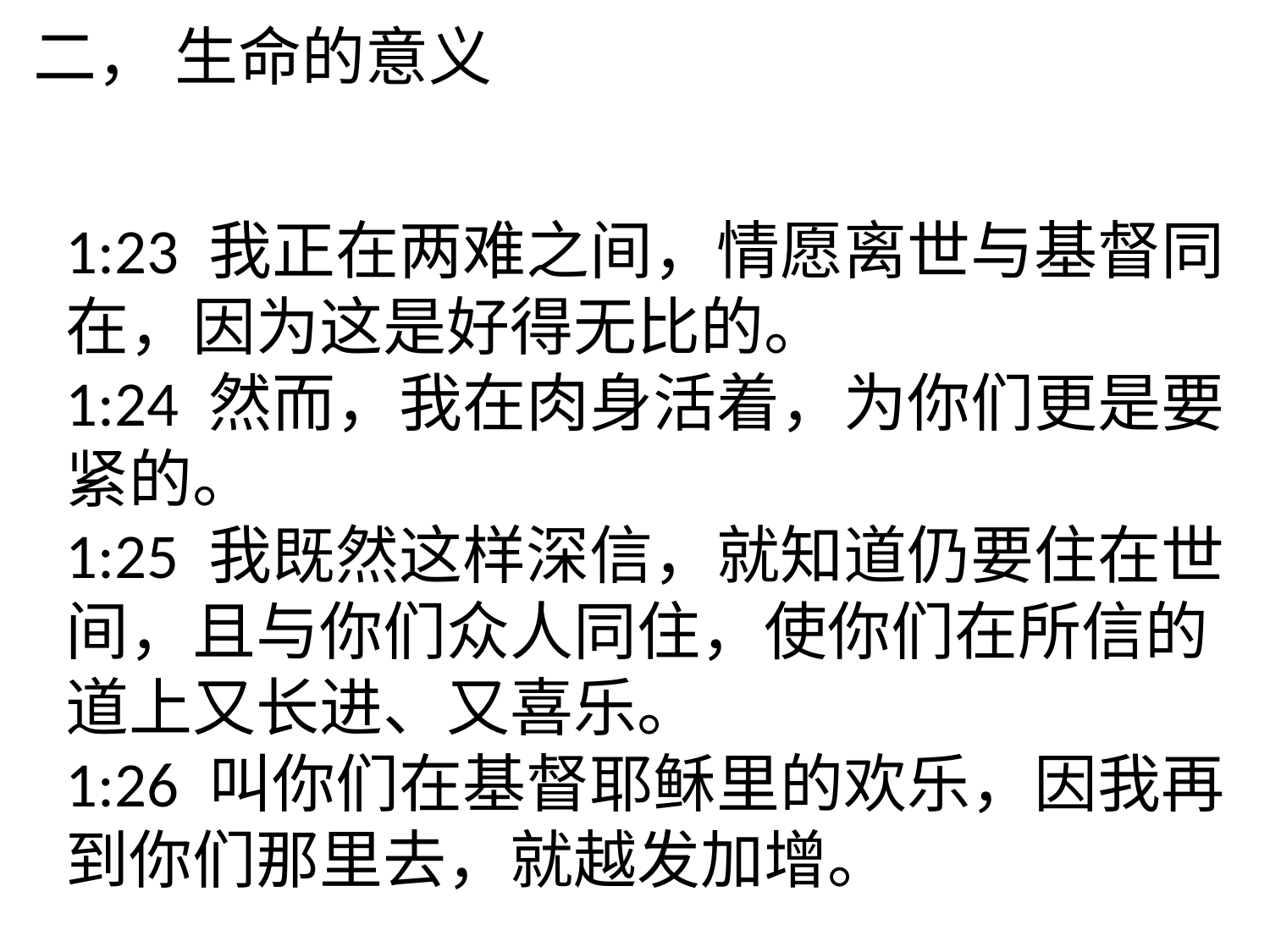

二， 生命的意义
# 1:23 我正在两难之间，情愿离世与基督同在，因为这是好得无比的。 1:24 然而，我在肉身活着，为你们更是要紧的。 1:25 我既然这样深信，就知道仍要住在世间，且与你们众人同住，使你们在所信的道上又长进、又喜乐。 1:26 叫你们在基督耶稣里的欢乐，因我再到你们那里去，就越发加增。